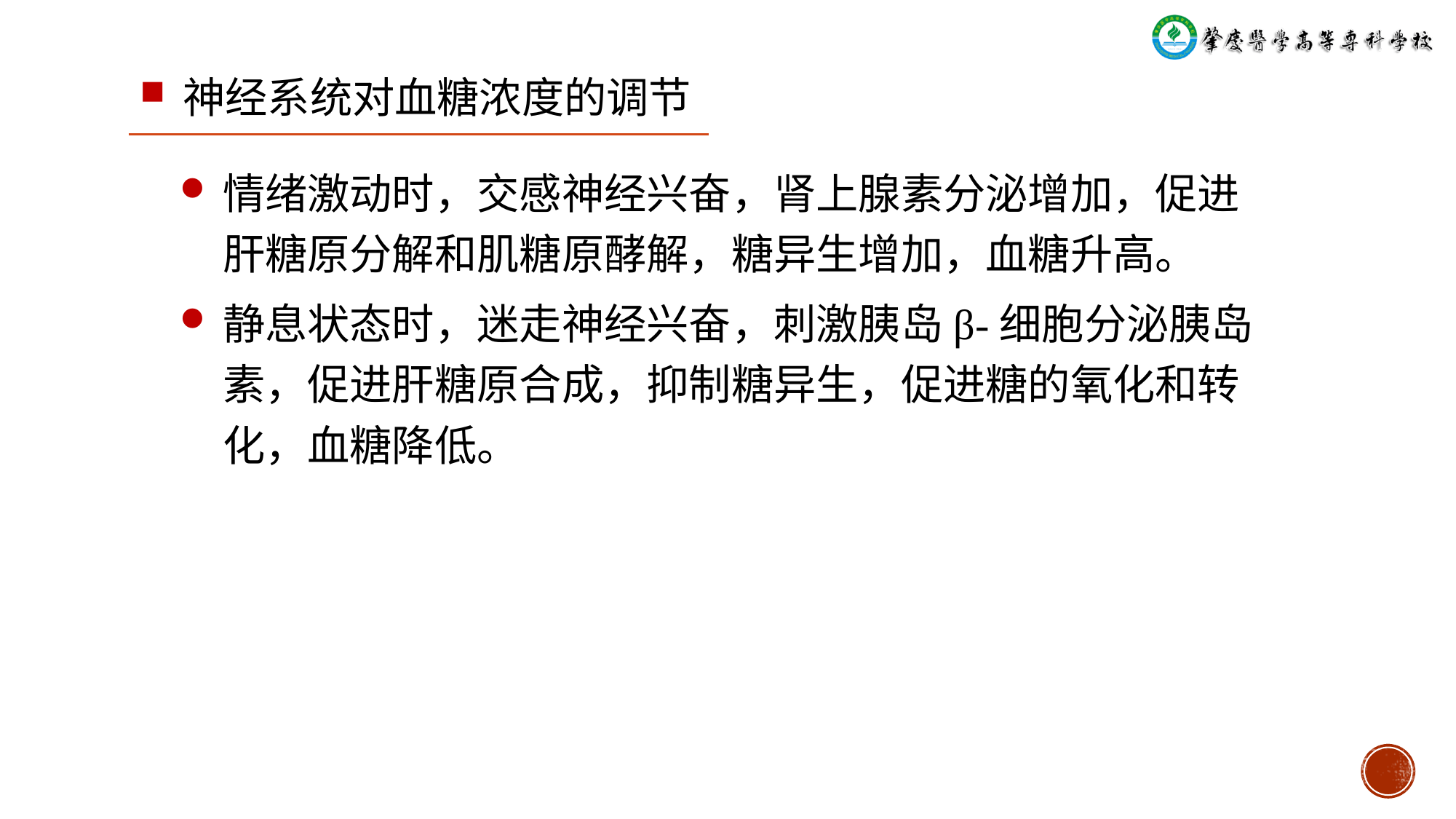

神经系统对血糖浓度的调节
情绪激动时，交感神经兴奋，肾上腺素分泌增加，促进肝糖原分解和肌糖原酵解，糖异生增加，血糖升高。
静息状态时，迷走神经兴奋，刺激胰岛β-细胞分泌胰岛素，促进肝糖原合成，抑制糖异生，促进糖的氧化和转化，血糖降低。